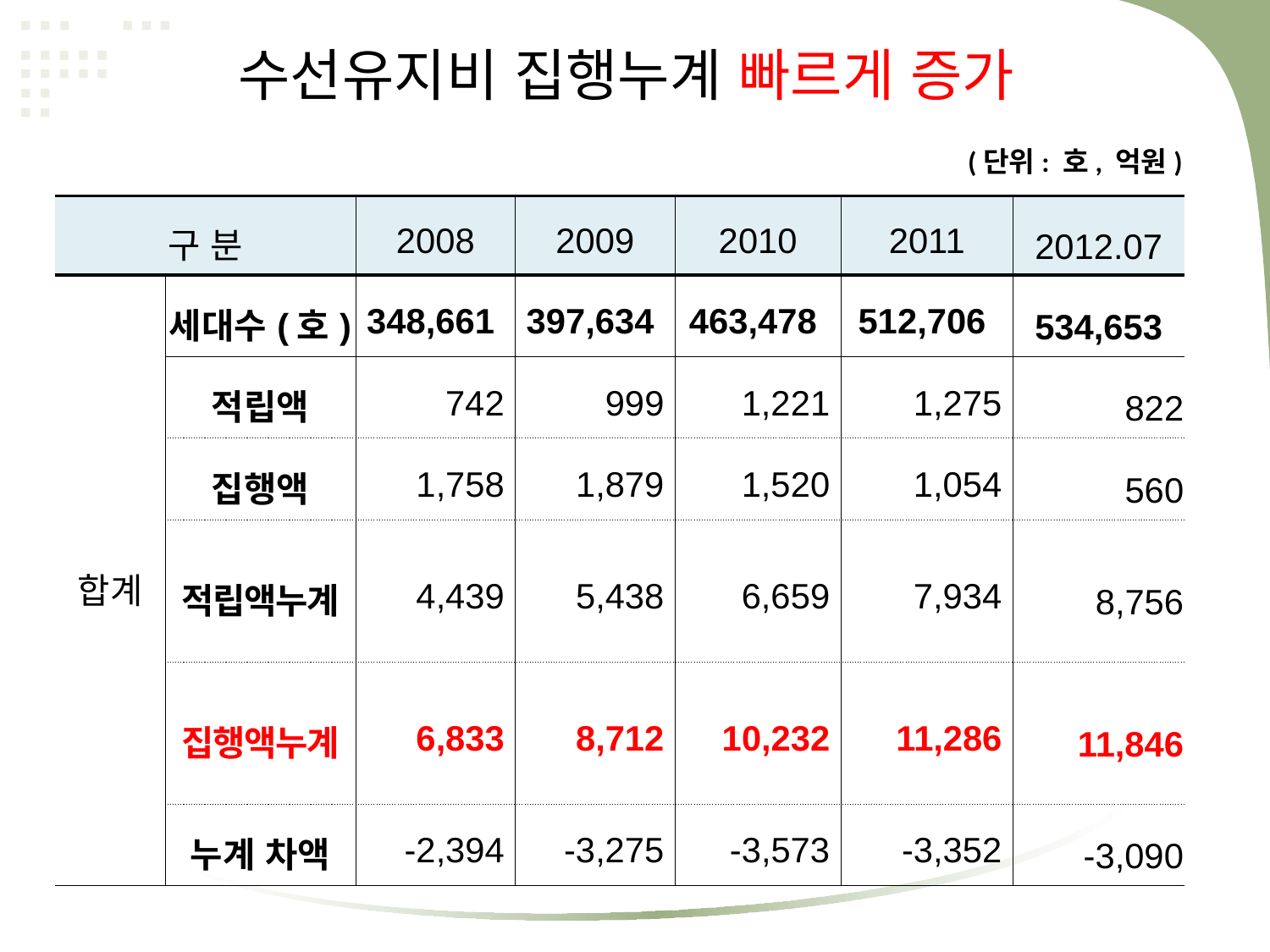

# 수선유지비 집행누계 빠르게 증가
(단위: 호, 억원)
| 구 분 |  | 2008 | 2009 | 2010 | 2011 | 2012.07 |
| --- | --- | --- | --- | --- | --- | --- |
| 합계 | 세대수(호) | 348,661 | 397,634 | 463,478 | 512,706 | 534,653 |
|  | 적립액 | 742 | 999 | 1,221 | 1,275 | 822 |
|  | 집행액 | 1,758 | 1,879 | 1,520 | 1,054 | 560 |
|  | 적립액누계 | 4,439 | 5,438 | 6,659 | 7,934 | 8,756 |
|  | 집행액누계 | 6,833 | 8,712 | 10,232 | 11,286 | 11,846 |
|  | 누계 차액 | -2,394 | -3,275 | -3,573 | -3,352 | -3,090 |